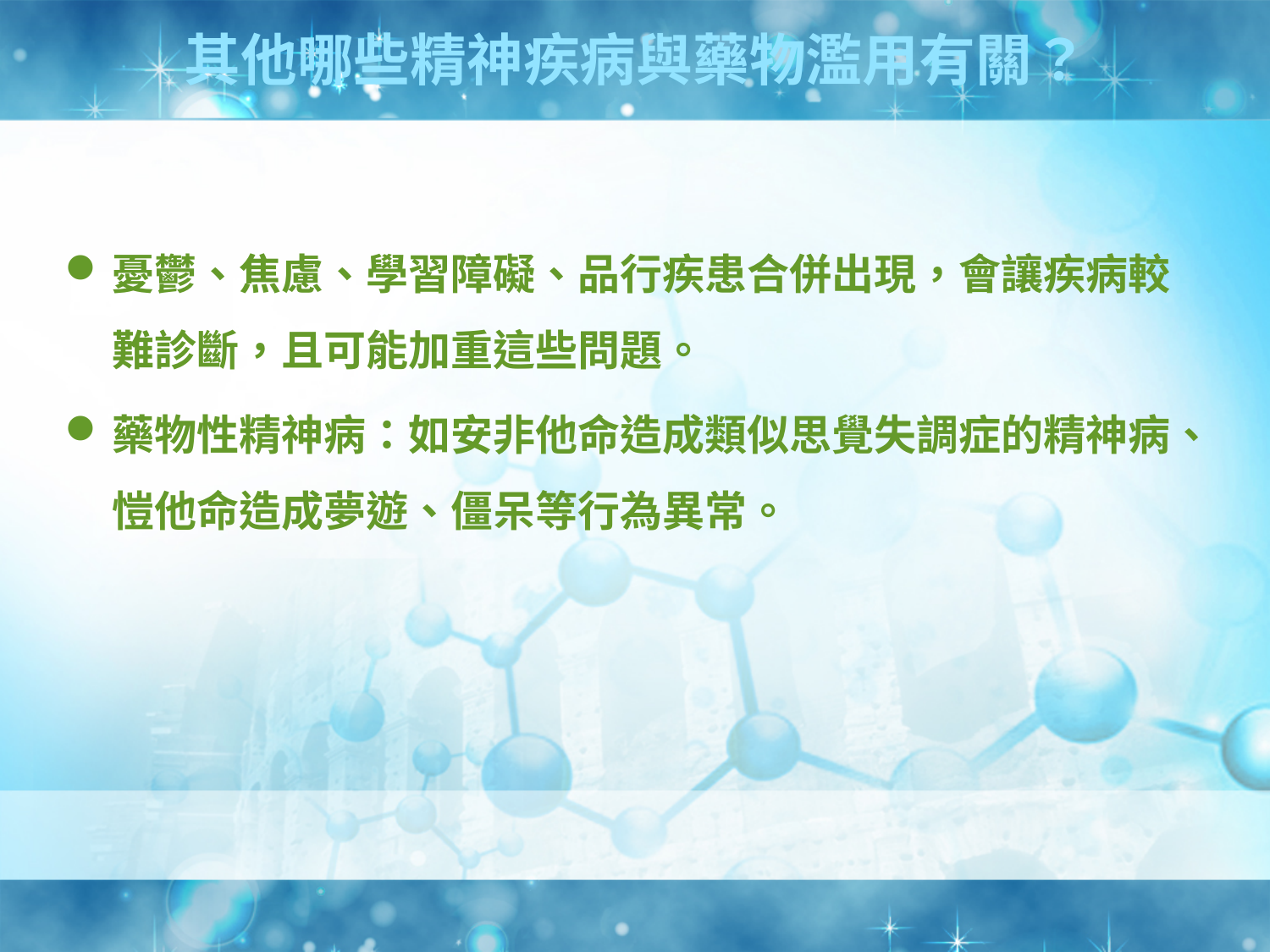

# 其他哪些精神疾病與藥物濫用有關？
憂鬱、焦慮、學習障礙、品行疾患合併出現，會讓疾病較難診斷，且可能加重這些問題。
藥物性精神病：如安非他命造成類似思覺失調症的精神病、愷他命造成夢遊、僵呆等行為異常。